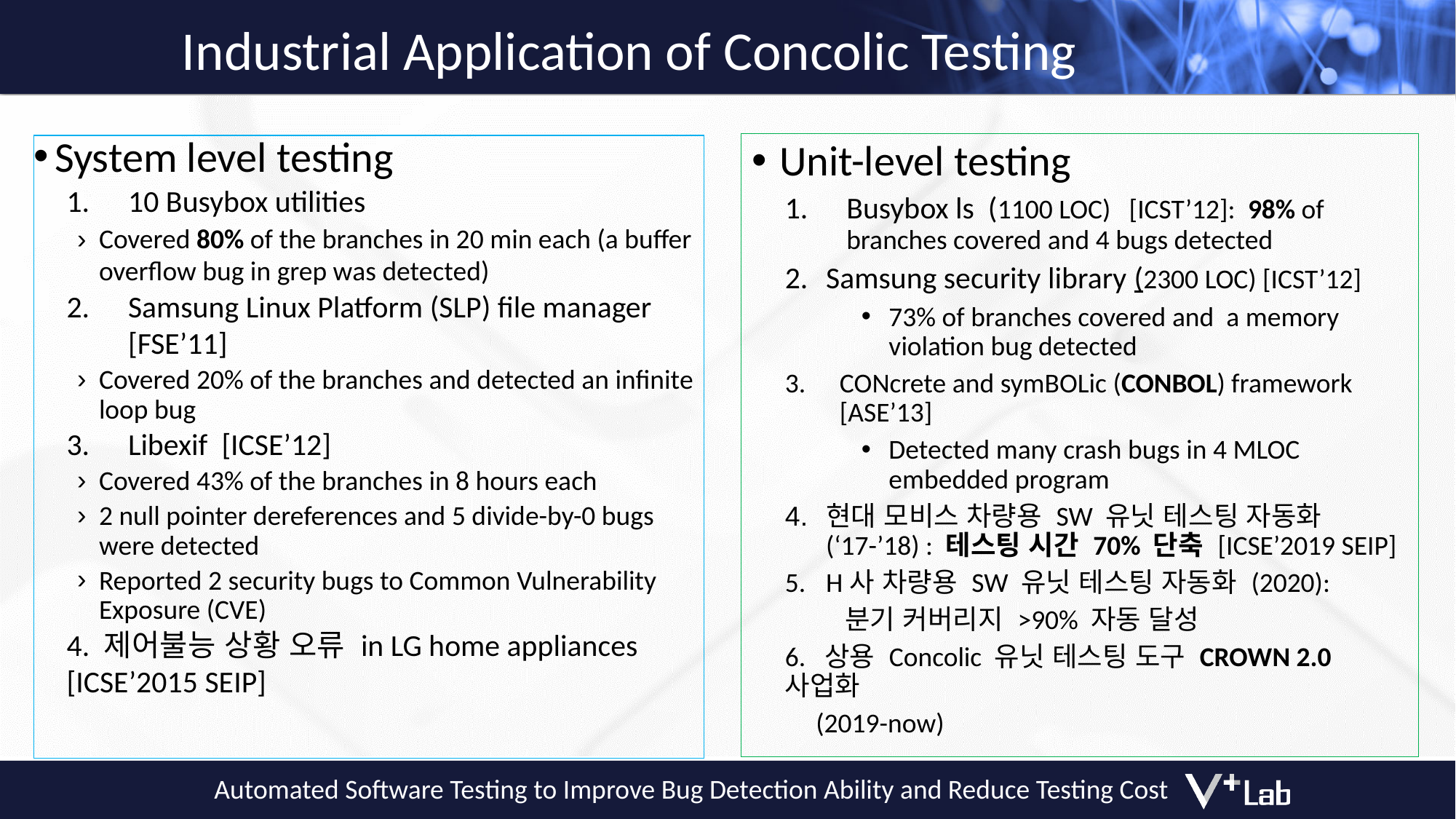

# Industrial Application of Concolic Testing
Unit-level testing
Busybox ls  (1100 LOC)   [ICST’12]:  98% of branches covered and 4 bugs detected
Samsung security library (2300 LOC) [ICST’12]
73% of branches covered and  a memory violation bug detected
CONcrete and symBOLic (CONBOL) framework [ASE’13]
Detected many crash bugs in 4 MLOC embedded program
현대 모비스 차량용 SW 유닛 테스팅 자동화 (‘17-’18) : 테스팅 시간 70% 단축 [ICSE’2019 SEIP]
H사 차량용 SW 유닛 테스팅 자동화 (2020):
       분기 커버리지 >90% 자동 달성
6.  상용 Concolic 유닛 테스팅 도구 CROWN 2.0 사업화
     (2019-now)

System level testing
10 Busybox utilities
Covered 80% of the branches in 20 min each (a buffer overflow bug in grep was detected)
Samsung Linux Platform (SLP) file manager [FSE’11]
Covered 20% of the branches and detected an infinite loop bug
Libexif  [ICSE’12]
Covered 43% of the branches in 8 hours each
2 null pointer dereferences and 5 divide-by-0 bugs were detected
Reported 2 security bugs to Common Vulnerability Exposure (CVE)
4. 제어불능 상황 오류 in LG home appliances [ICSE’2015 SEIP]